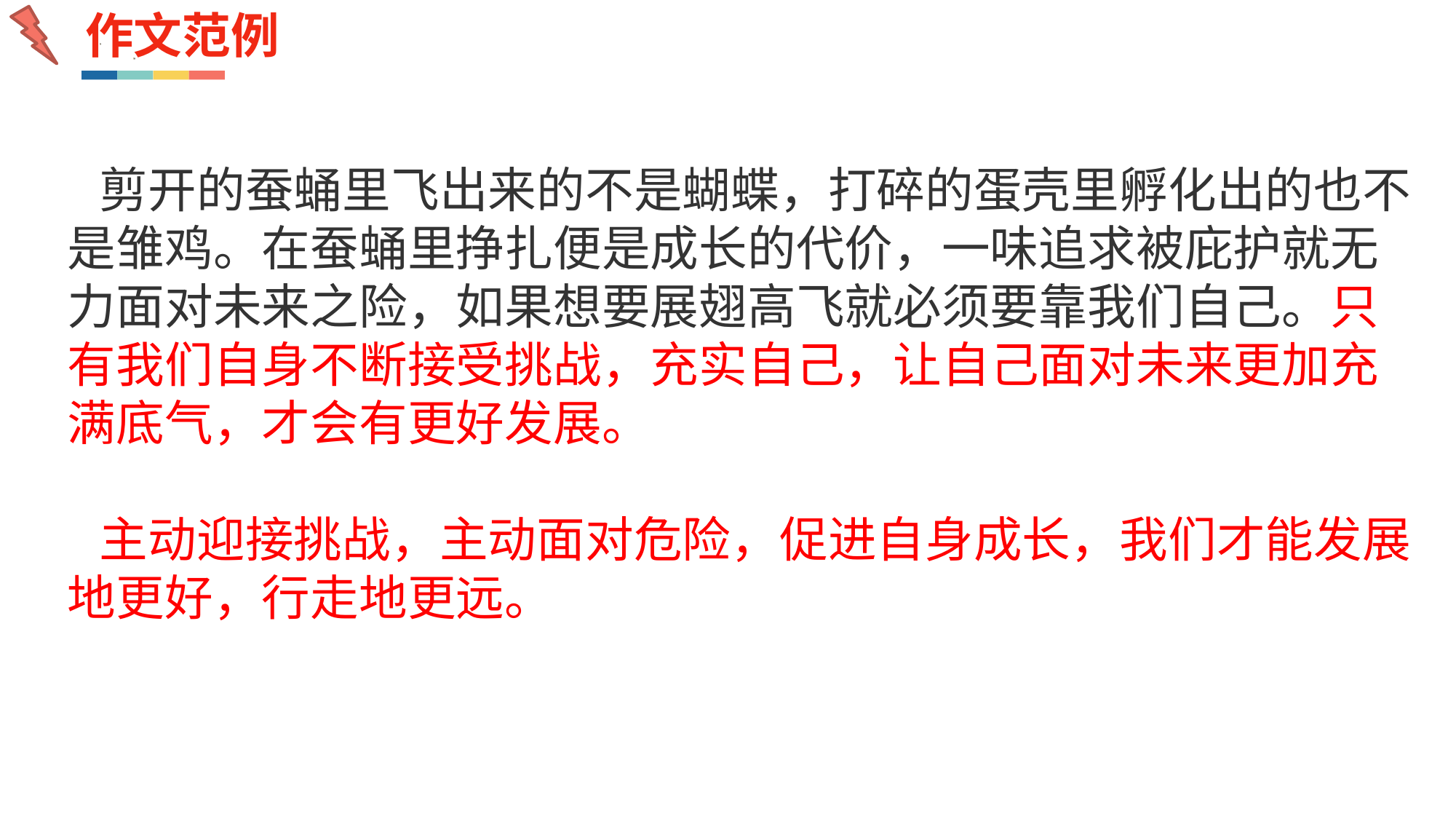

作文范例

剪开的蚕蛹里飞出来的不是蝴蝶，打碎的蛋壳里孵化出的也不是雏鸡。在蚕蛹里挣扎便是成长的代价，一味追求被庇护就无力面对未来之险，如果想要展翅高飞就必须要靠我们自己。只有我们自身不断接受挑战，充实自己，让自己面对未来更加充满底气，才会有更好发展。

主动迎接挑战，主动面对危险，促进自身成长，我们才能发展地更好，行走地更远。